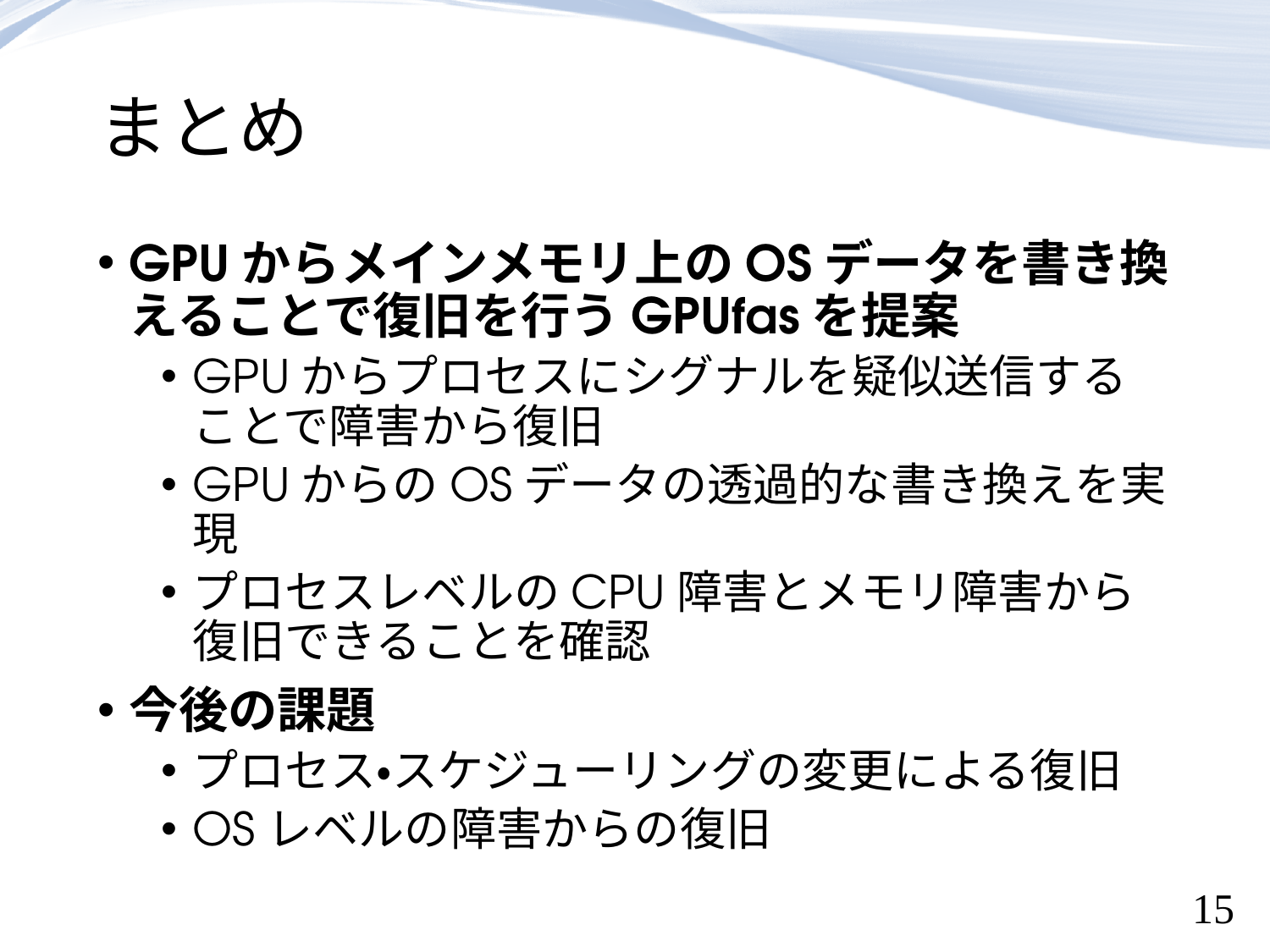

# まとめ
GPUからメインメモリ上のOSデータを書き換えることで復旧を行うGPUfasを提案
GPUからプロセスにシグナルを疑似送信することで障害から復旧
GPUからのOSデータの透過的な書き換えを実現
プロセスレベルのCPU障害とメモリ障害から復旧できることを確認
今後の課題
プロセス・スケジューリングの変更による復旧
OSレベルの障害からの復旧
15